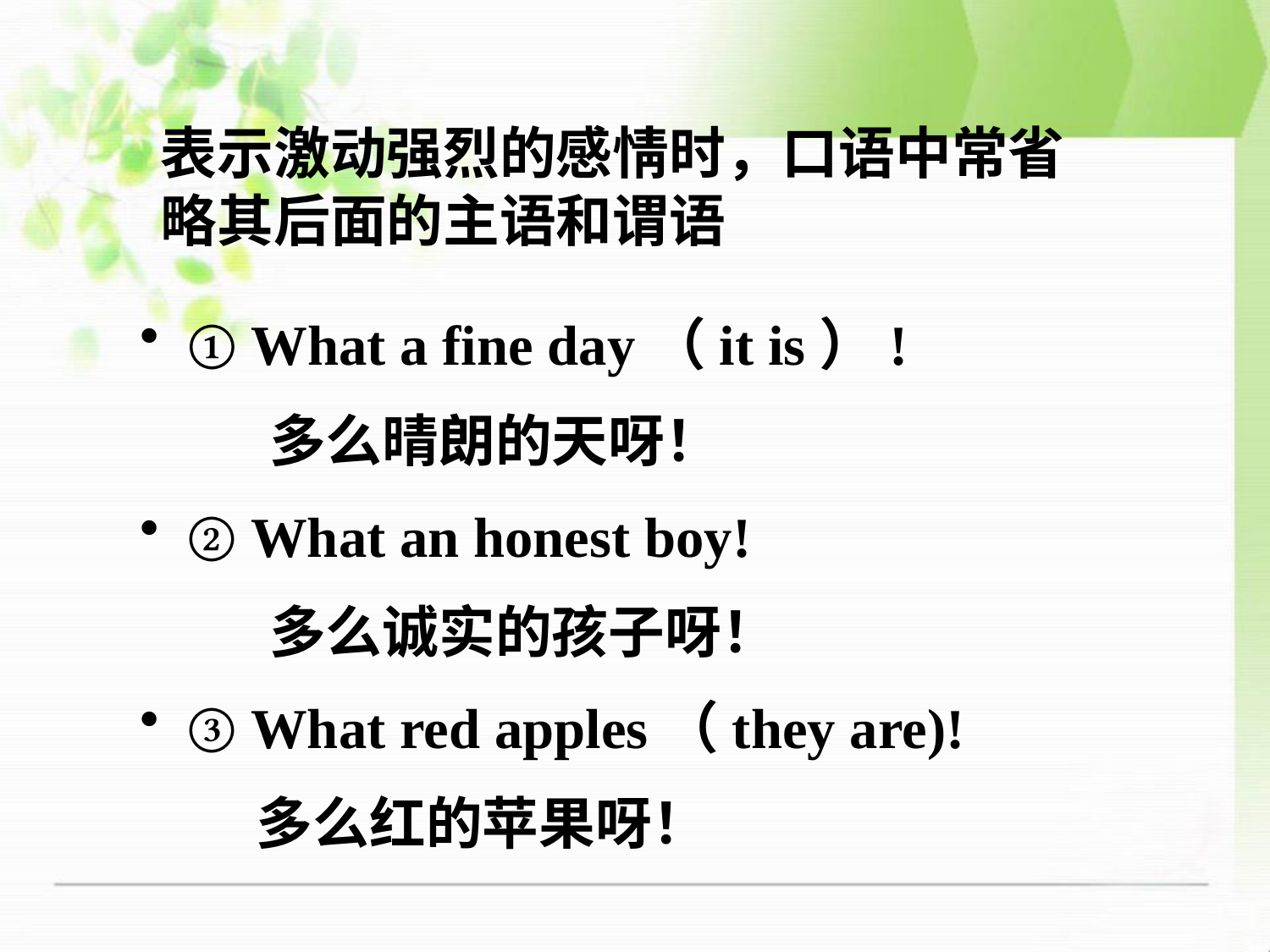

表示激动强烈的感情时，口语中常省略其后面的主语和谓语
① What a fine day（it is）!
         多么晴朗的天呀！
② What an honest boy!
         多么诚实的孩子呀！
③ What red apples（they are)!
        多么红的苹果呀！